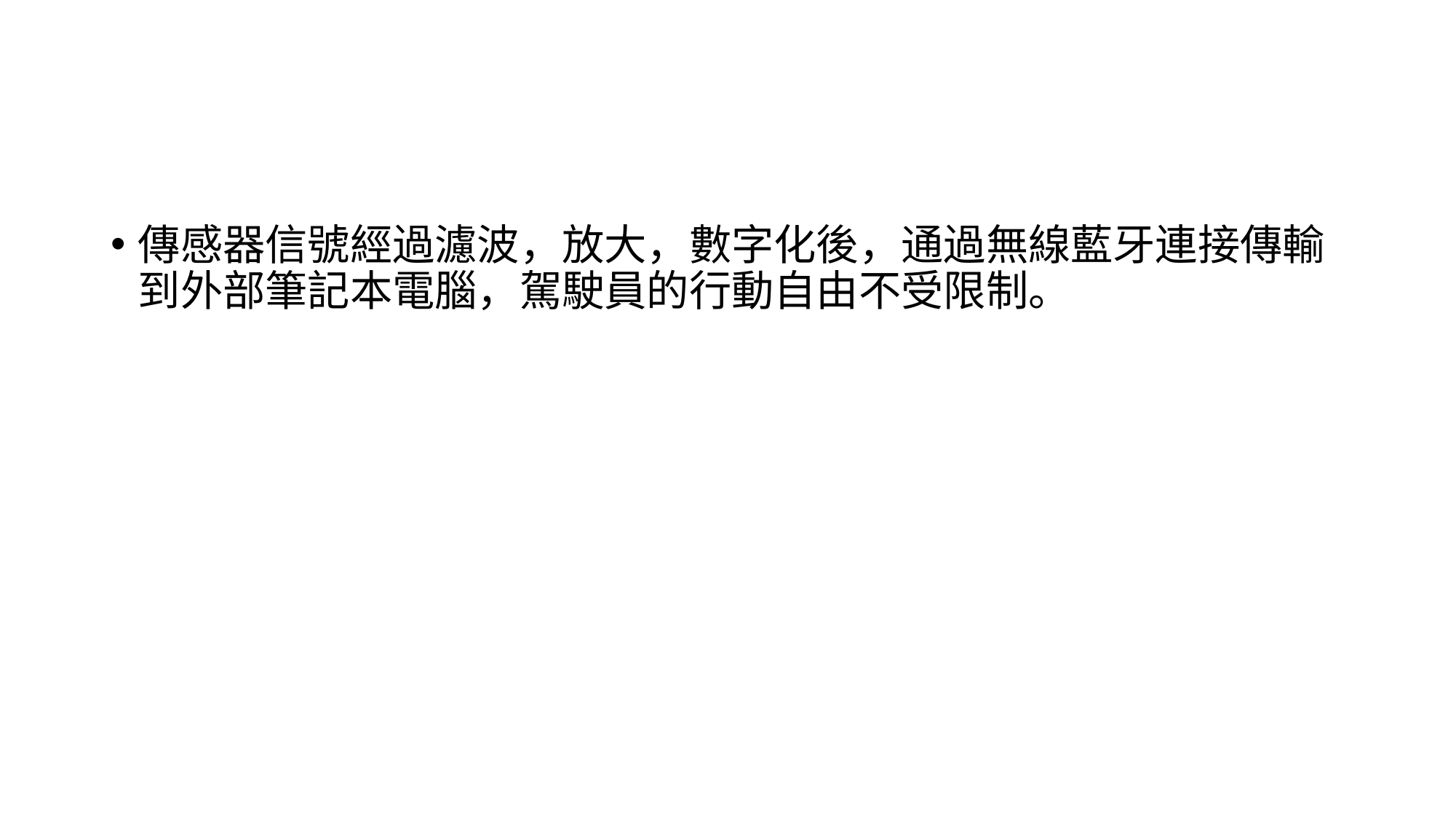

#
傳感器信號經過濾波，放大，數字化後，通過無線藍牙連接傳輸到外部筆記本電腦，駕駛員的行動自由不受限制。